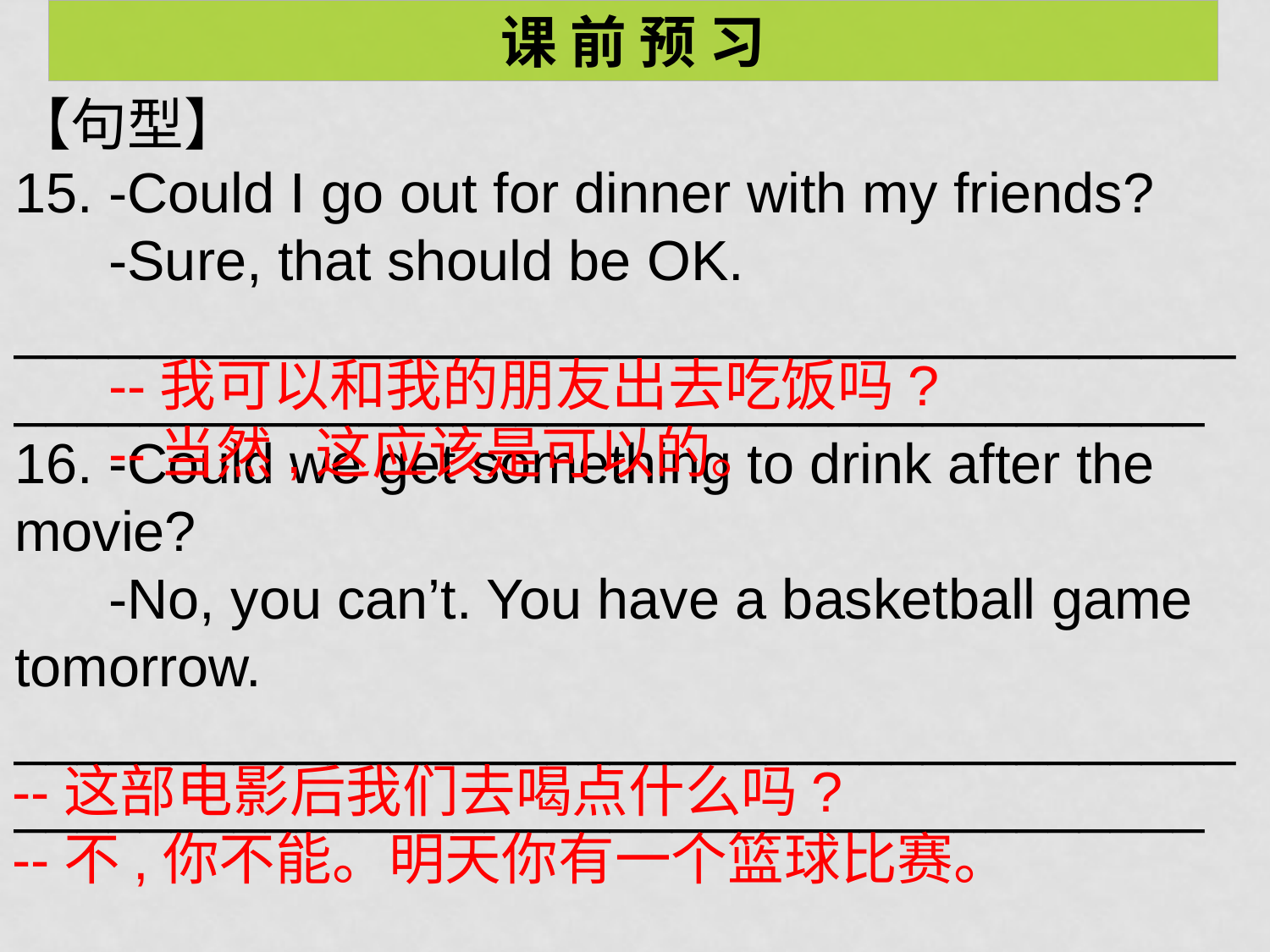

课 前 预 习
【句型】
15. -Could I go out for dinner with my friends?
      -Sure, that should be OK.
_____________________________________________________________________________
16. -Could we get something to drink after the movie?
      -No, you can’t. You have a basketball game tomorrow.
_____________________________________________________________________________
--我可以和我的朋友出去吃饭吗?
--当然,这应该是可以的。
--这部电影后我们去喝点什么吗?
--不,你不能。明天你有一个篮球比赛。